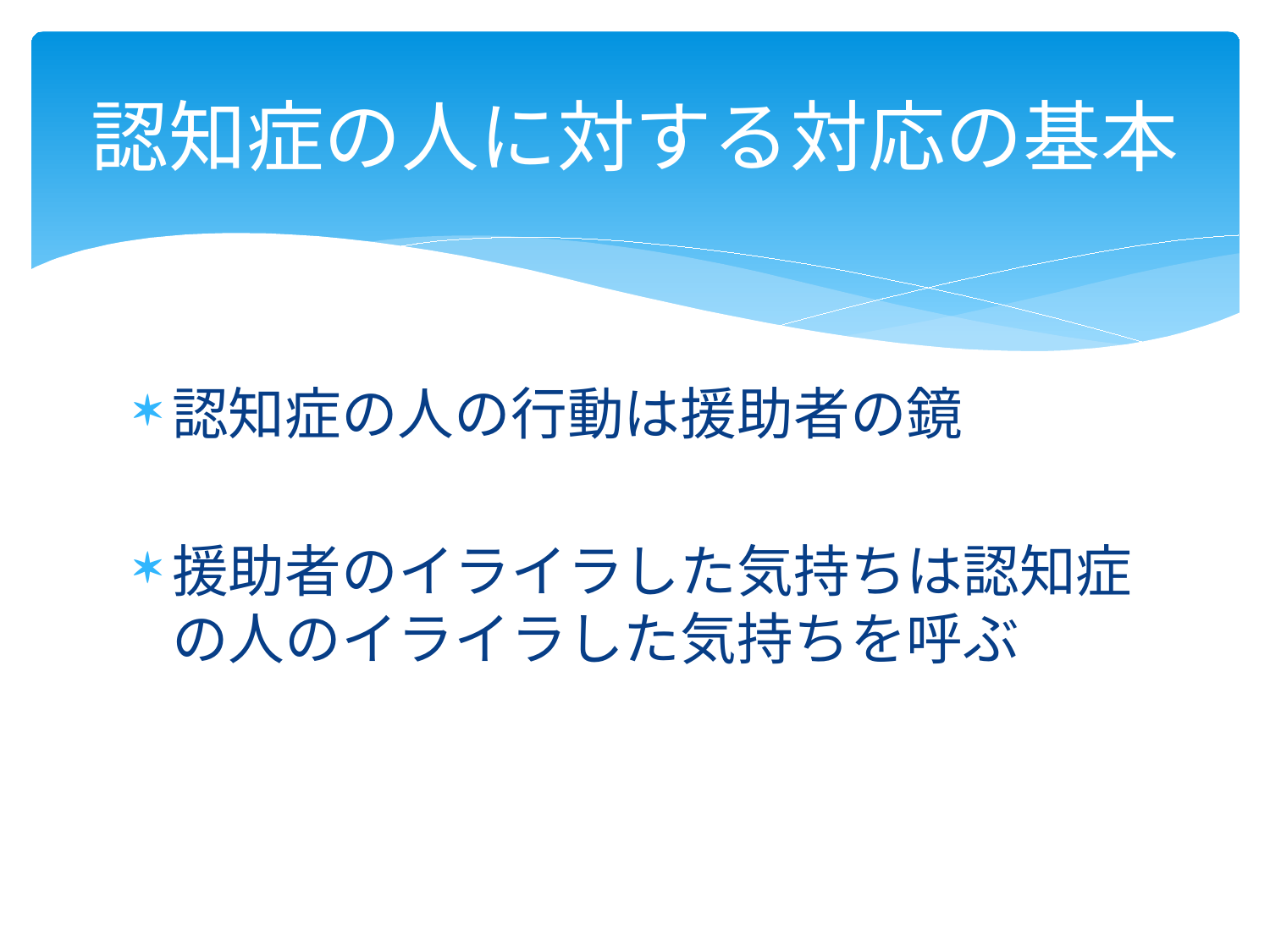

# 認知症の人に対する対応の基本
認知症の人の行動は援助者の鏡

援助者のイライラした気持ちは認知症の人のイライラした気持ちを呼ぶ